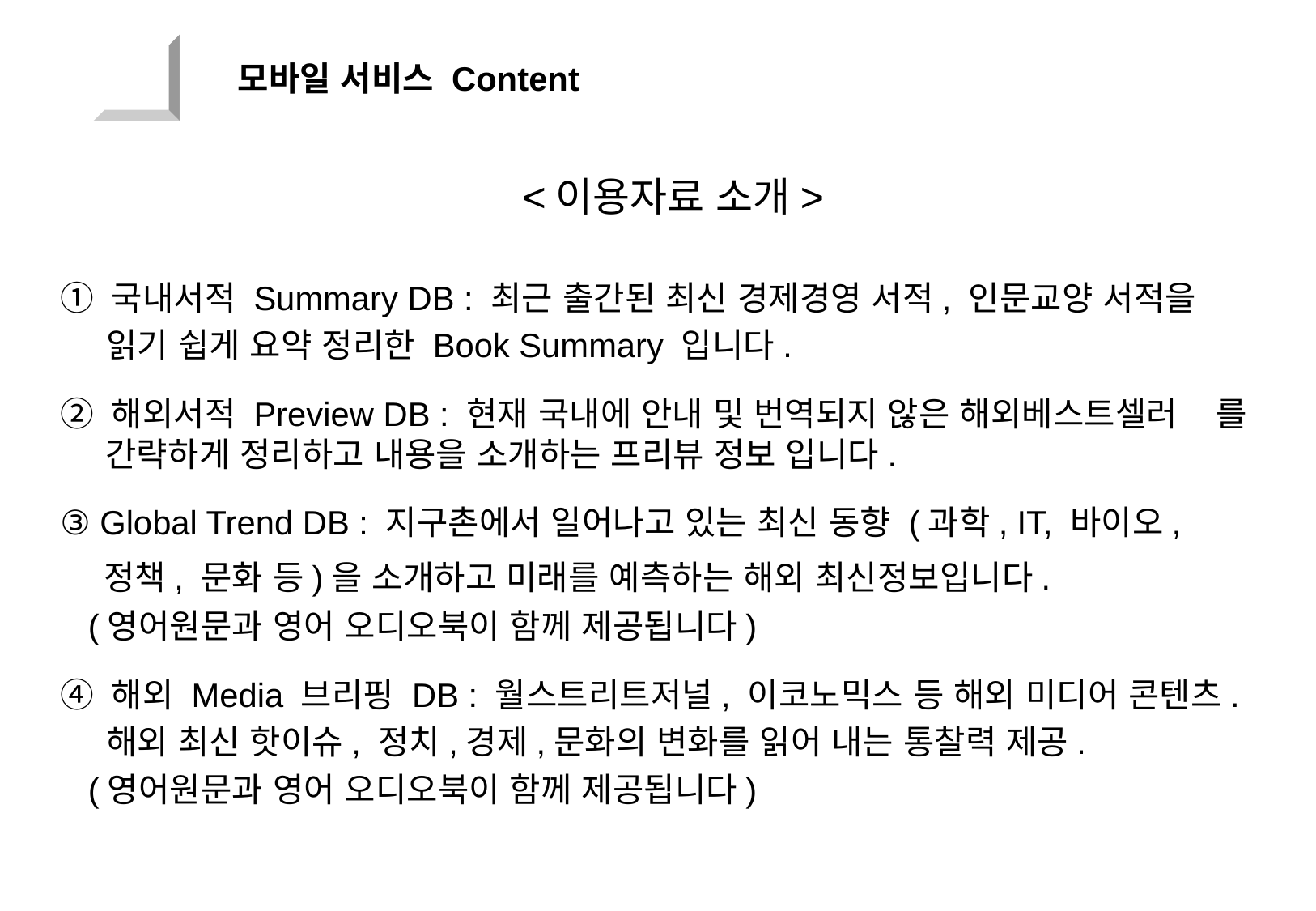

모바일 서비스 Content
#
<이용자료 소개>

① 국내서적 Summary DB : 최근 출간된 최신 경제경영 서적, 인문교양 서적을
    읽기 쉽게 요약 정리한 Book Summary 입니다.

② 해외서적 Preview DB : 현재 국내에 안내 및 번역되지 않은 해외베스트셀러    를 간략하게 정리하고 내용을 소개하는 프리뷰 정보 입니다.

③ Global Trend DB : 지구촌에서 일어나고 있는 최신 동향 (과학, IT, 바이오,
   정책, 문화 등)을 소개하고 미래를 예측하는 해외 최신정보입니다.
   (영어원문과 영어 오디오북이 함께 제공됩니다)

④ 해외 Media 브리핑 DB : 월스트리트저널, 이코노믹스 등 해외 미디어 콘텐츠.
    해외 최신 핫이슈, 정치,경제,문화의 변화를 읽어 내는 통찰력 제공.
   (영어원문과 영어 오디오북이 함께 제공됩니다)